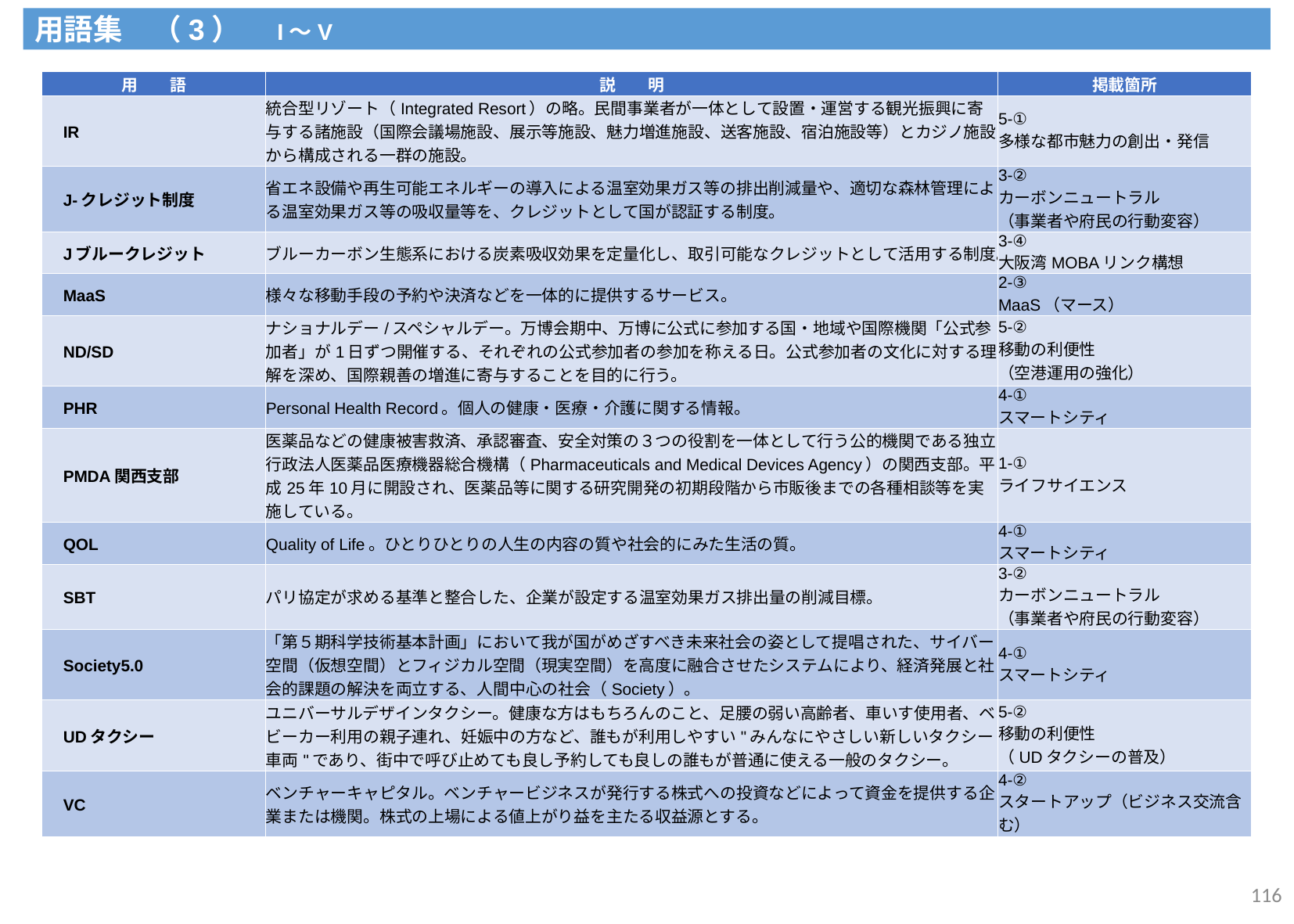

用語集　（3）　I～V

| 用　　語 | 説　　明 | 掲載箇所 |
| --- | --- | --- |
| IR | 統合型リゾート（Integrated Resort）の略。民間事業者が一体として設置・運営する観光振興に寄与する諸施設（国際会議場施設、展⽰等施設、魅⼒増進施設、送客施設、宿泊施設等）とカジノ施設から構成される一群の施設。 | 5-① 多様な都市魅力の創出・発信 |
| J-クレジット制度 | 省エネ設備や再生可能エネルギーの導入による温室効果ガス等の排出削減量や、適切な森林管理による温室効果ガス等の吸収量等を、クレジットとして国が認証する制度。 | 3-② カーボンニュートラル （事業者や府民の行動変容） |
| Jブルークレジット | ブルーカーボン生態系における炭素吸収効果を定量化し、取引可能なクレジットとして活用する制度。 | 3-④ 大阪湾MOBAリンク構想 |
| MaaS | 様々な移動手段の予約や決済などを一体的に提供するサービス。 | 2-③ MaaS（マース） |
| ND/SD | ナショナルデー/スペシャルデー。万博会期中、万博に公式に参加する国・地域や国際機関「公式参加者」が1日ずつ開催する、それぞれの公式参加者の参加を称える日。公式参加者の文化に対する理解を深め、国際親善の増進に寄与することを目的に行う。 | 5-② 移動の利便性 （空港運用の強化） |
| PHR | Personal Health Record。個人の健康・医療・介護に関する情報。 | 4-① スマートシティ |
| PMDA関西支部 | 医薬品などの健康被害救済、承認審査、安全対策の３つの役割を⼀体として⾏う公的機関である独立行政法人医薬品医療機器総合機構（Pharmaceuticals and Medical Devices Agency）の関西支部。平成25年10月に開設され、医薬品等に関する研究開発の初期段階から市販後までの各種相談等を実施している。 | 1-① ライフサイエンス |
| QOL | Quality of Life。ひとりひとりの人生の内容の質や社会的にみた生活の質。 | 4-① スマートシティ |
| SBT | パリ協定が求める基準と整合した、企業が設定する温室効果ガス排出量の削減目標。 | 3-② カーボンニュートラル （事業者や府民の行動変容） |
| Society5.0 | 「第５期科学技術基本計画」において我が国がめざすべき未来社会の姿として提唱された、サイバー空間（仮想空間）とフィジカル空間（現実空間）を高度に融合させたシステムにより、経済発展と社会的課題の解決を両立する、人間中心の社会（Society）。 | 4-① スマートシティ |
| UDタクシー | ユニバーサルデザインタクシー。健康な方はもちろんのこと、足腰の弱い高齢者、車いす使用者、ベビーカー利用の親子連れ、妊娠中の方など、誰もが利用しやすい"みんなにやさしい新しいタクシー車両"であり、街中で呼び止めても良し予約しても良しの誰もが普通に使える一般のタクシー。 | 5-② 移動の利便性 （UDタクシーの普及） |
| VC | ベンチャーキャピタル。ベンチャービジネスが発行する株式への投資などによって資金を提供する企業または機関。株式の上場による値上がり益を主たる収益源とする。 | 4-② スタートアップ（ビジネス交流含む） |
116